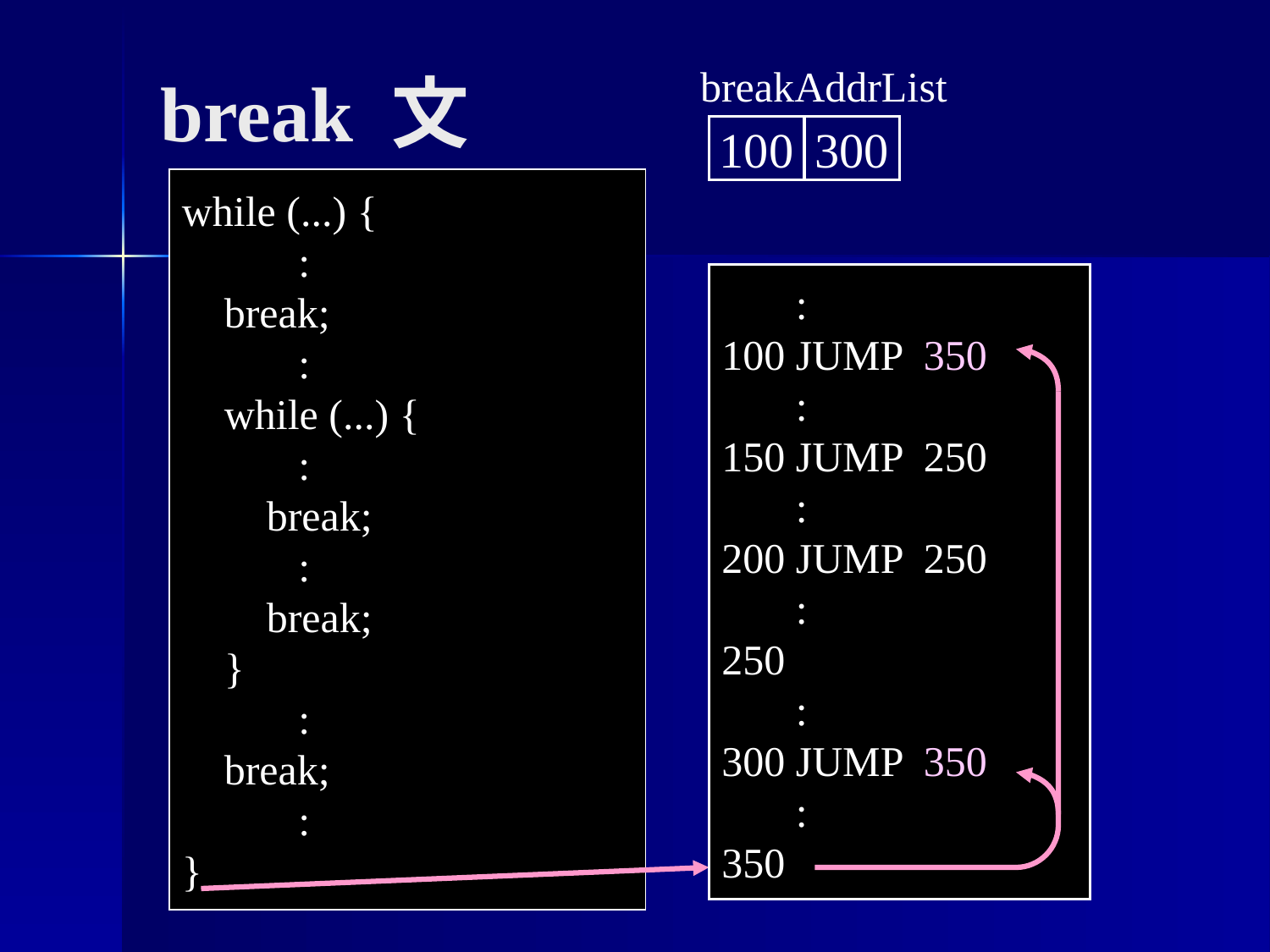

break 文
breakAddrList
100
300
while (...) {
           :
    break;
           :
    while (...) {
           :
        break;
           :
        break;
    }
           :
    break;
           :
}

       :
100 JUMP  ?
       :
150 JUMP  250
       :
200 JUMP  250
       :
250
       :
300 JUMP  ?

       :
100 JUMP  ?
       :
150 JUMP  250
       :
200 JUMP  250
       :
250
       :
300 JUMP  ?
       :
350
       :
100 JUMP  350
       :
150 JUMP  250
       :
200 JUMP  250
       :
250
       :
300 JUMP  350
       :
350